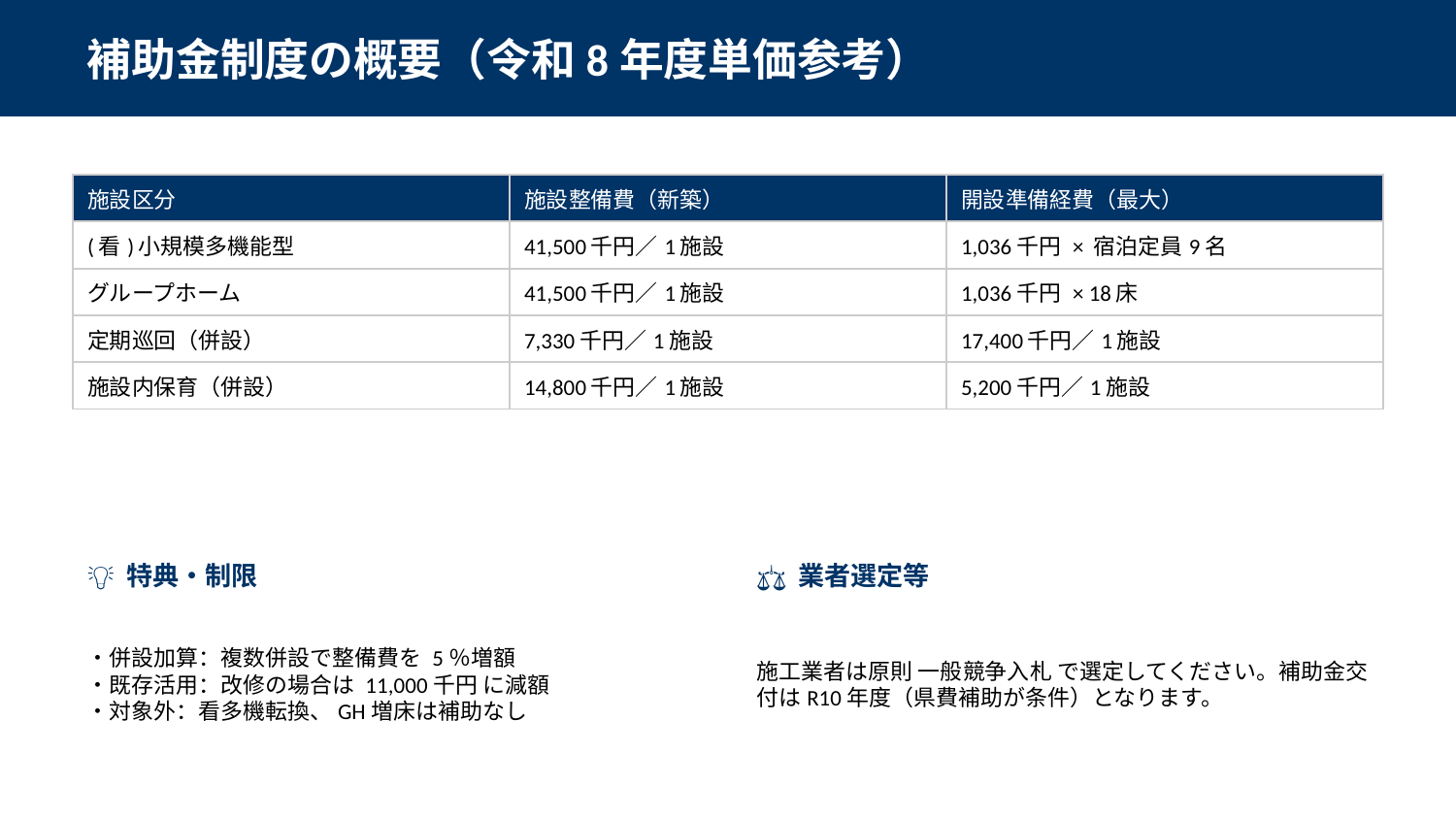

補助金制度の概要（令和8年度単価参考）
| 施設区分 | 施設整備費（新築） | 開設準備経費（最大） |
| --- | --- | --- |
| (看)小規模多機能型 | 41,500千円／1施設 | 1,036千円 × 宿泊定員9名 |
| グループホーム | 41,500千円／1施設 | 1,036千円 × 18床 |
| 定期巡回（併設） | 7,330千円／1施設 | 17,400千円／1施設 |
| 施設内保育（併設） | 14,800千円／1施設 | 5,200千円／1施設 |
💡 特典・制限
⚖️ 業者選定等
・併設加算：複数併設で整備費を 5％増額
・既存活用：改修の場合は 11,000千円 に減額
・対象外：看多機転換、GH増床は補助なし
施工業者は原則 一般競争入札 で選定してください。補助金交付はR10年度（県費補助が条件）となります。